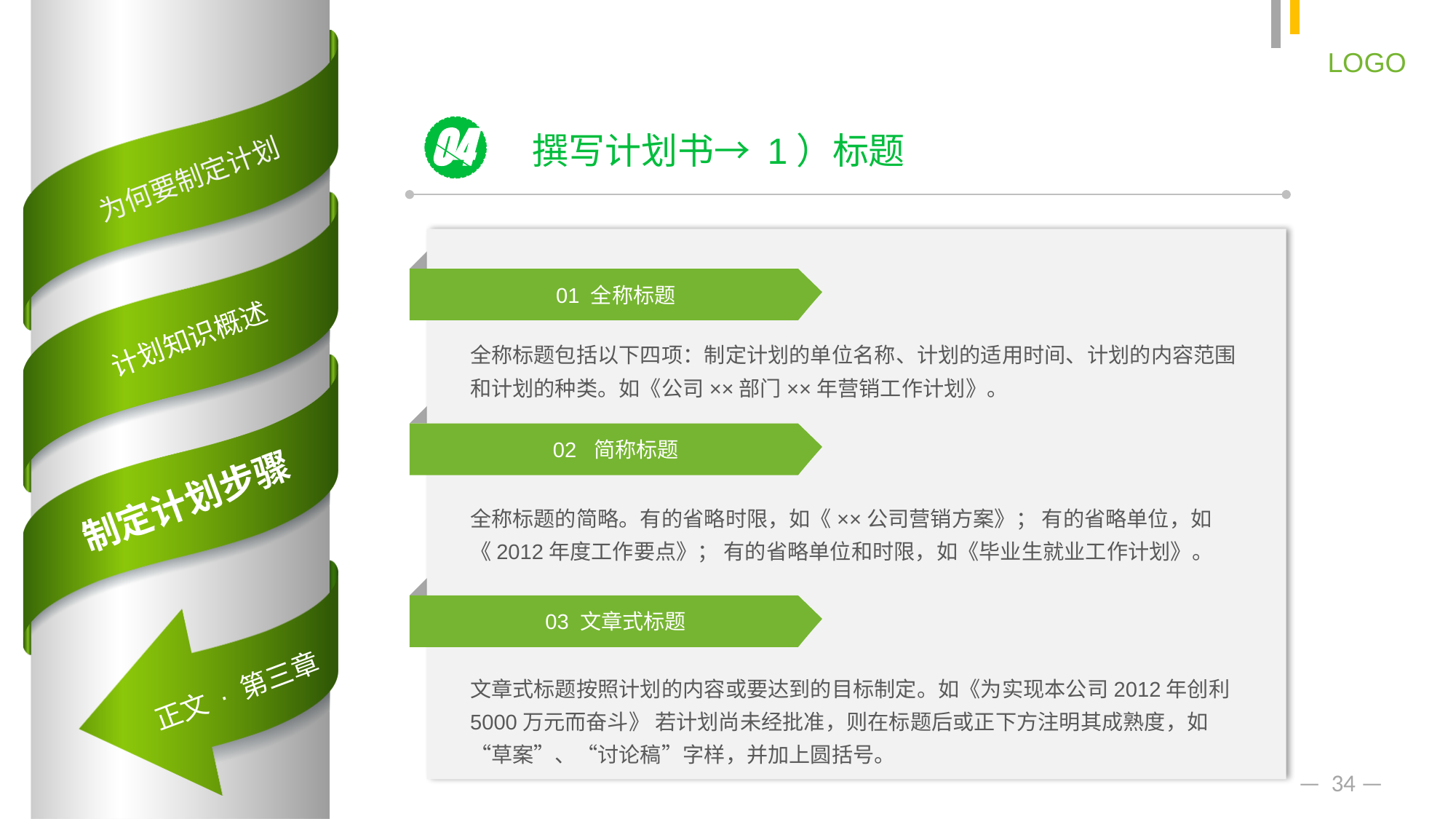

04

撰写计划书→ 1）标题

01 全称标题
全称标题包括以下四项：制定计划的单位名称、计划的适用时间、计划的内容范围和计划的种类。如《公司××部门××年营销工作计划》。

02  简称标题
全称标题的简略。有的省略时限，如《××公司营销方案》； 有的省略单位，如《2012年度工作要点》； 有的省略单位和时限，如《毕业生就业工作计划》。

03 文章式标题
文章式标题按照计划的内容或要达到的目标制定。如《为实现本公司2012年创利5000万元而奋斗》 若计划尚未经批准，则在标题后或正下方注明其成熟度，如“草案”、“讨论稿”字样，并加上圆括号。